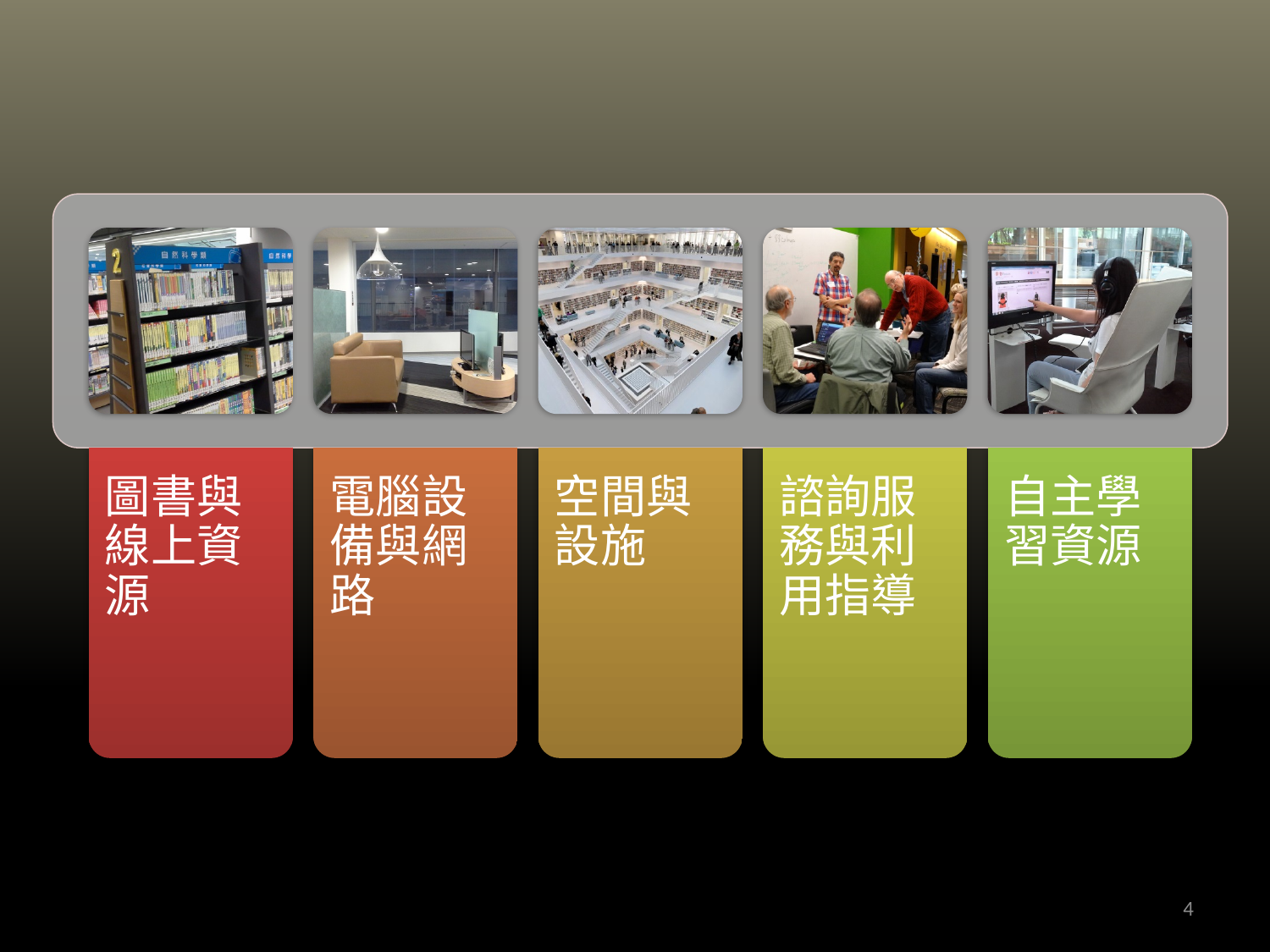

圖書與線上資源
電腦設備與網路
空間與設施
諮詢服務與利用指導
自主學習資源
4